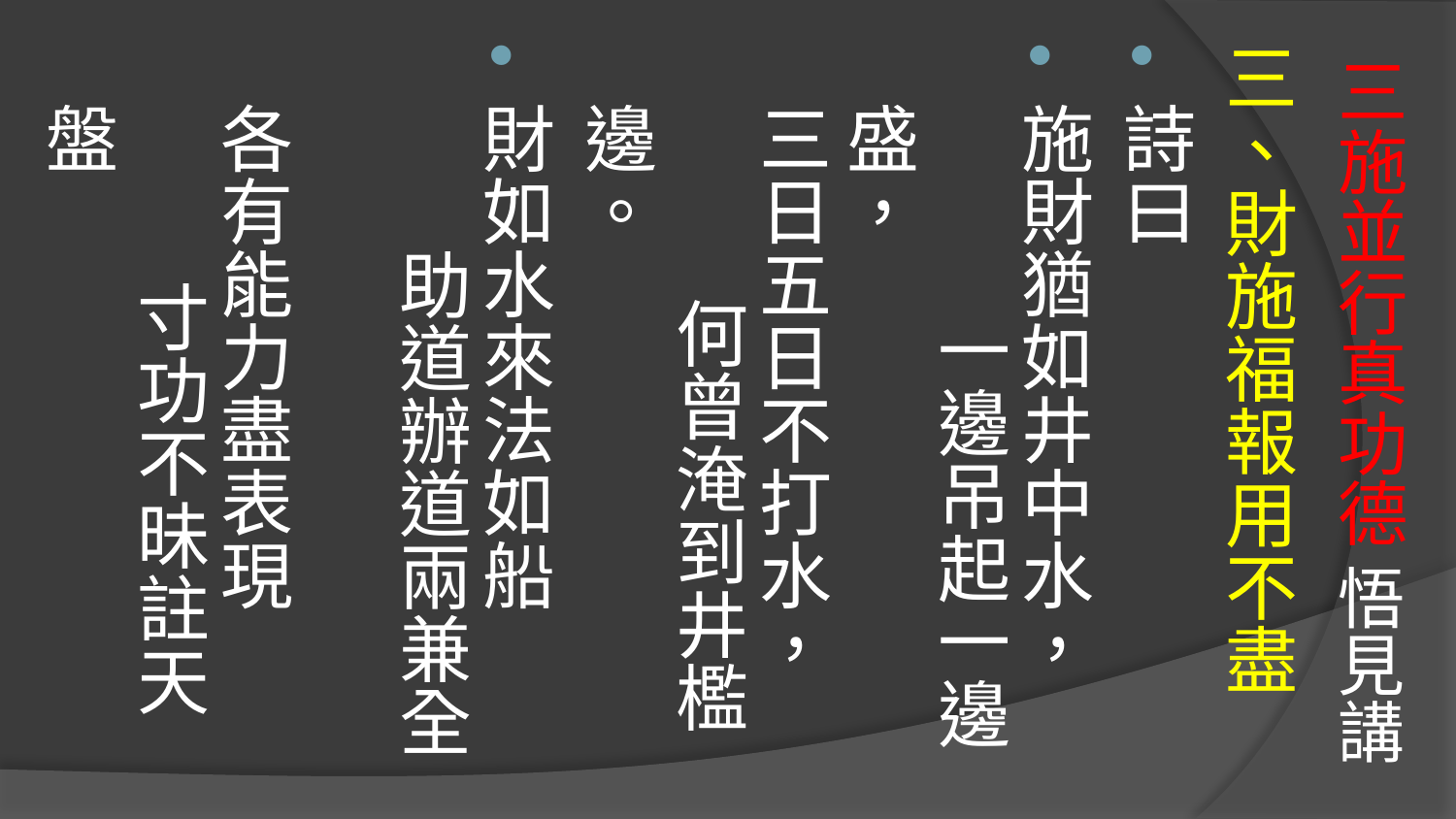

三、財施福報用不盡
詩曰
施財猶如井中水，                    一邊吊起一邊盛，
三日五日不打水，                   何曾淹到井檻邊。
財如水來法如船                    助道辦道兩兼全　
各有能力盡表現                      寸功不昧註天盤
# 三施並行真功德 悟見講